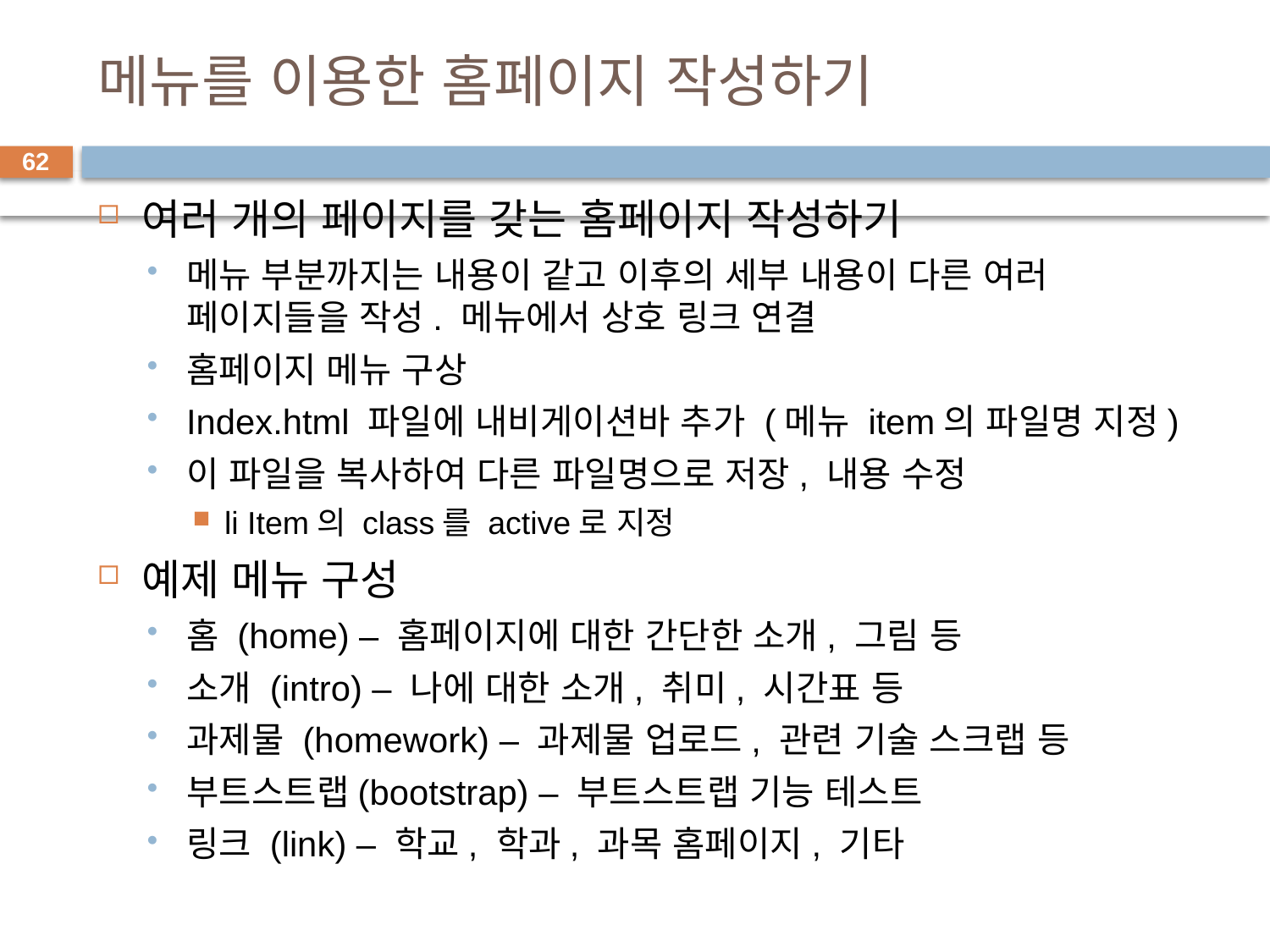

# 메뉴를 이용한 홈페이지 작성하기
62
여러 개의 페이지를 갖는 홈페이지 작성하기
메뉴 부분까지는 내용이 같고 이후의 세부 내용이 다른 여러 페이지들을 작성. 메뉴에서 상호 링크 연결
홈페이지 메뉴 구상
Index.html 파일에 내비게이션바 추가 (메뉴 item의 파일명 지정)
이 파일을 복사하여 다른 파일명으로 저장, 내용 수정
li Item의 class를 active로 지정
예제 메뉴 구성
홈 (home) – 홈페이지에 대한 간단한 소개, 그림 등
소개 (intro) – 나에 대한 소개, 취미, 시간표 등
과제물 (homework) – 과제물 업로드, 관련 기술 스크랩 등
부트스트랩(bootstrap) – 부트스트랩 기능 테스트
링크 (link) – 학교, 학과, 과목 홈페이지, 기타